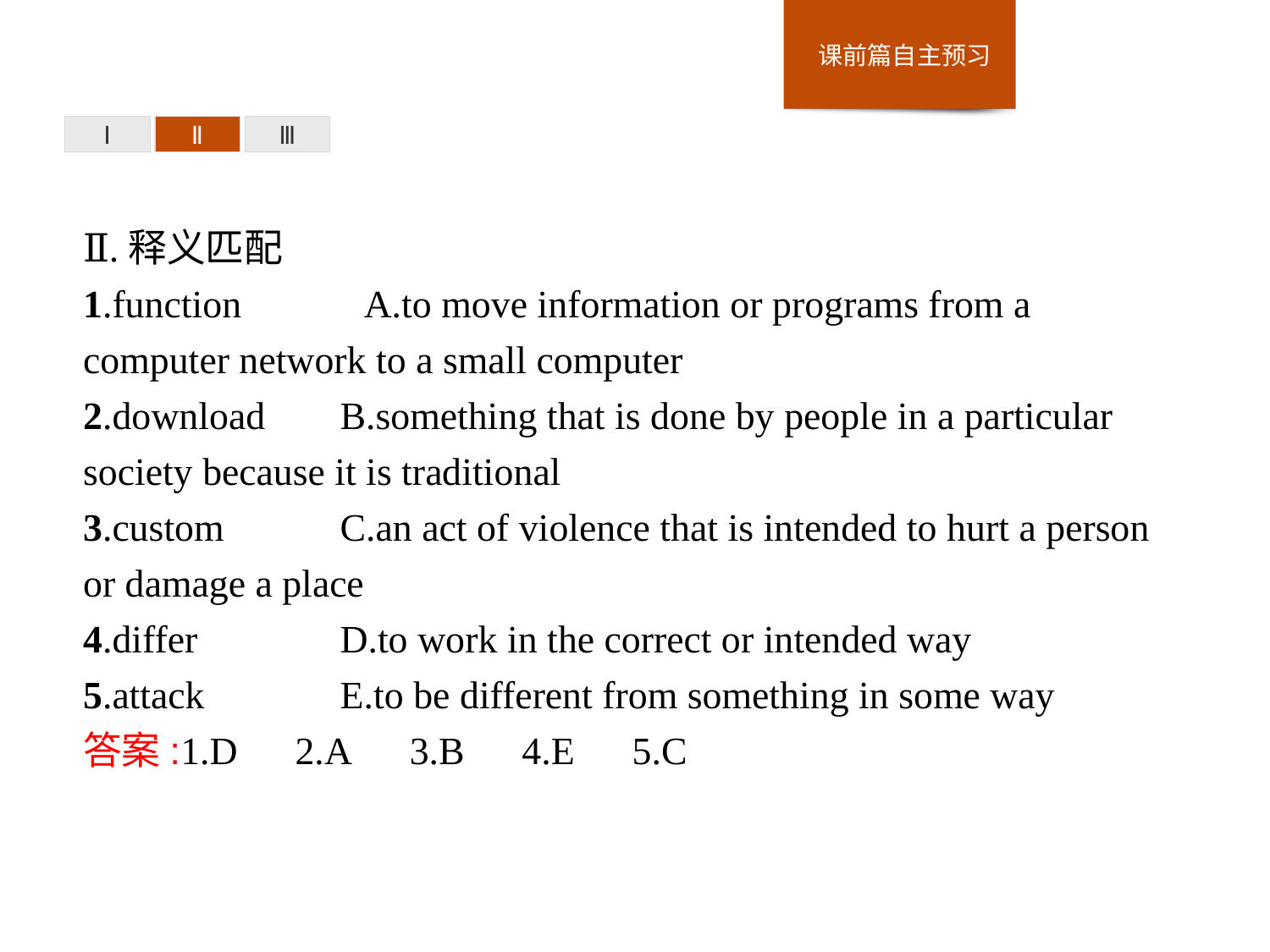

Ⅰ
Ⅱ
Ⅲ
Ⅱ.释义匹配
1.function　　   A.to move information or programs from a computer network to a small computer
2.download	B.something that is done by people in a particular society because it is traditional
3.custom		C.an act of violence that is intended to hurt a person or damage a place
4.differ		D.to work in the correct or intended way
5.attack		E.to be different from something in some way
答案:1.D　2.A　3.B　4.E　5.C